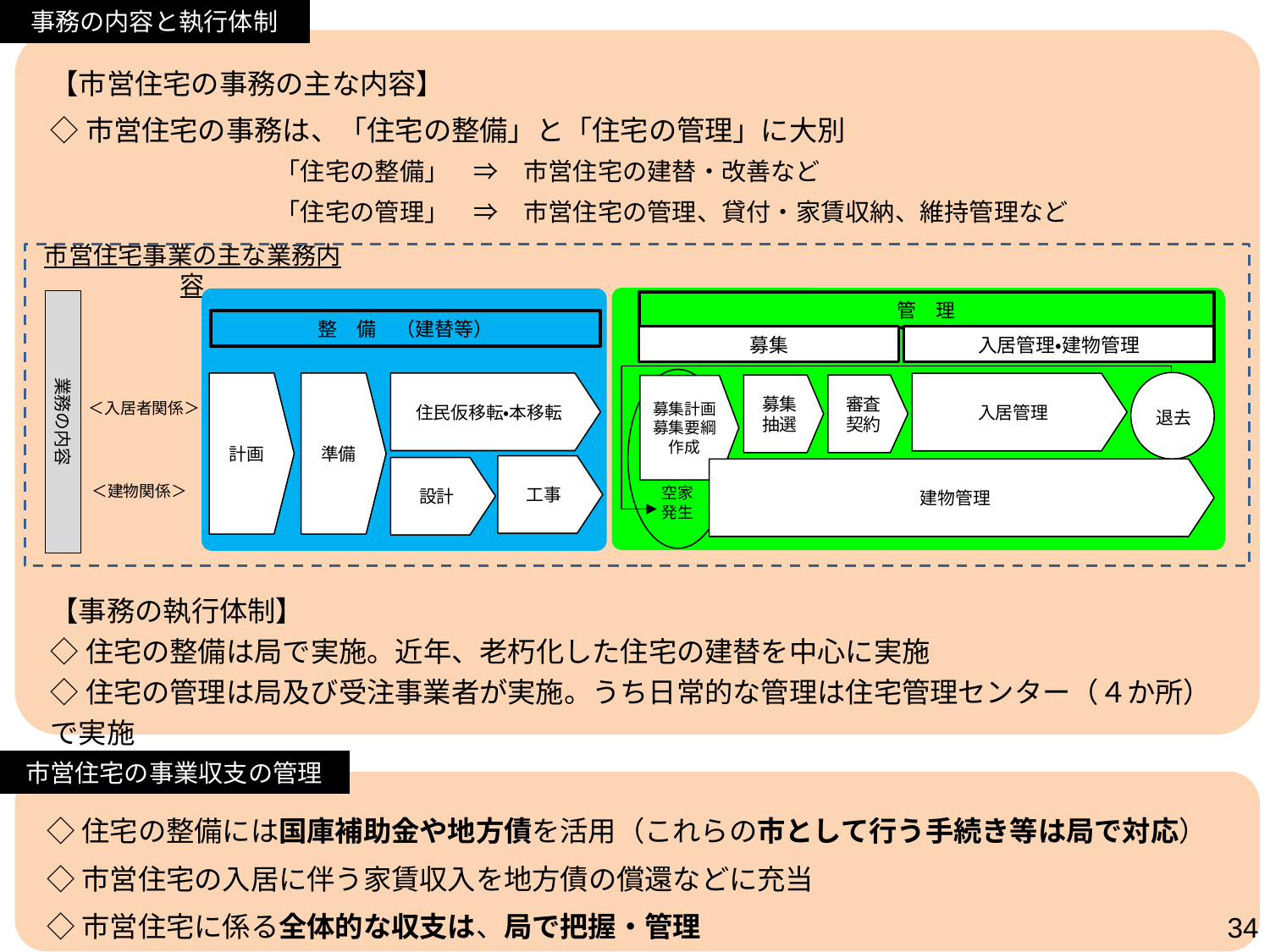

事務の内容と執行体制

【市営住宅の事務の主な内容】
◇市営住宅の事務は、「住宅の整備」と「住宅の管理」に大別
　　　　　　　　「住宅の整備」　⇒　市営住宅の建替・改善など
　　　　　　　　「住宅の管理」　⇒　市営住宅の管理、貸付・家賃収納、維持管理など

【事務の執行体制】
◇住宅の整備は局で実施。近年、老朽化した住宅の建替を中心に実施
◇住宅の管理は局及び受注事業者が実施。うち日常的な管理は住宅管理センター（４か所）で実施

市営住宅事業の主な業務内容

業務の内容
管　理
整　備　（建替等）
募集
入居管理・建物管理

空家
発生

計画
準備
住民仮移転・本移転
入居管理
募集
抽選
審査
契約
募集計画
募集要綱
作成
＜入居者関係＞
退去
工事
設計
建物管理
＜建物関係＞
市営住宅の事業収支の管理

◇住宅の整備には国庫補助金や地方債を活用（これらの市として行う手続き等は局で対応）
◇市営住宅の入居に伴う家賃収入を地方債の償還などに充当
◇市営住宅に係る全体的な収支は、局で把握・管理
34